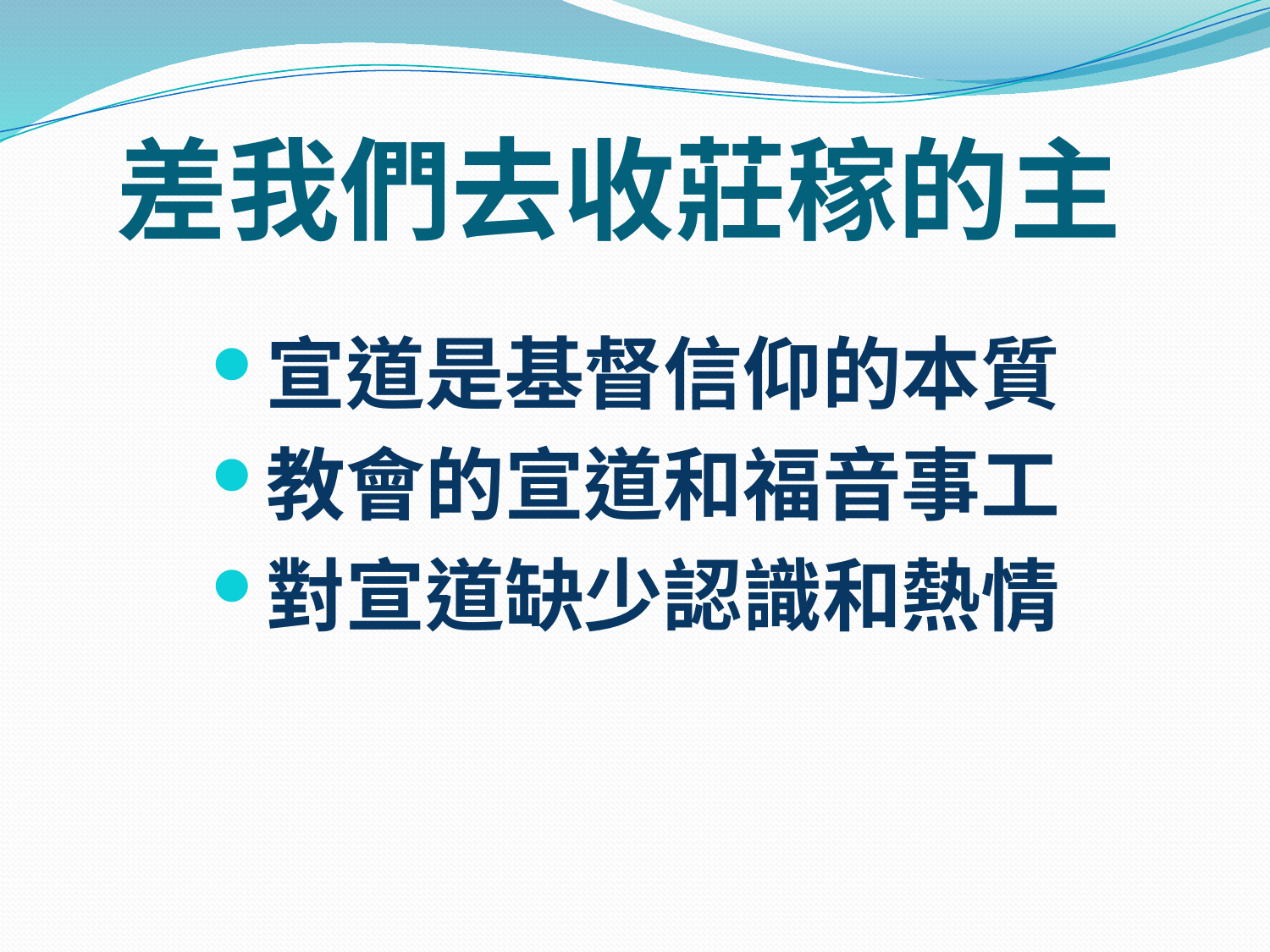

# 差我們去收莊稼的主
宣道是基督信仰的本質
教會的宣道和福音事工
對宣道缺少認識和熱情